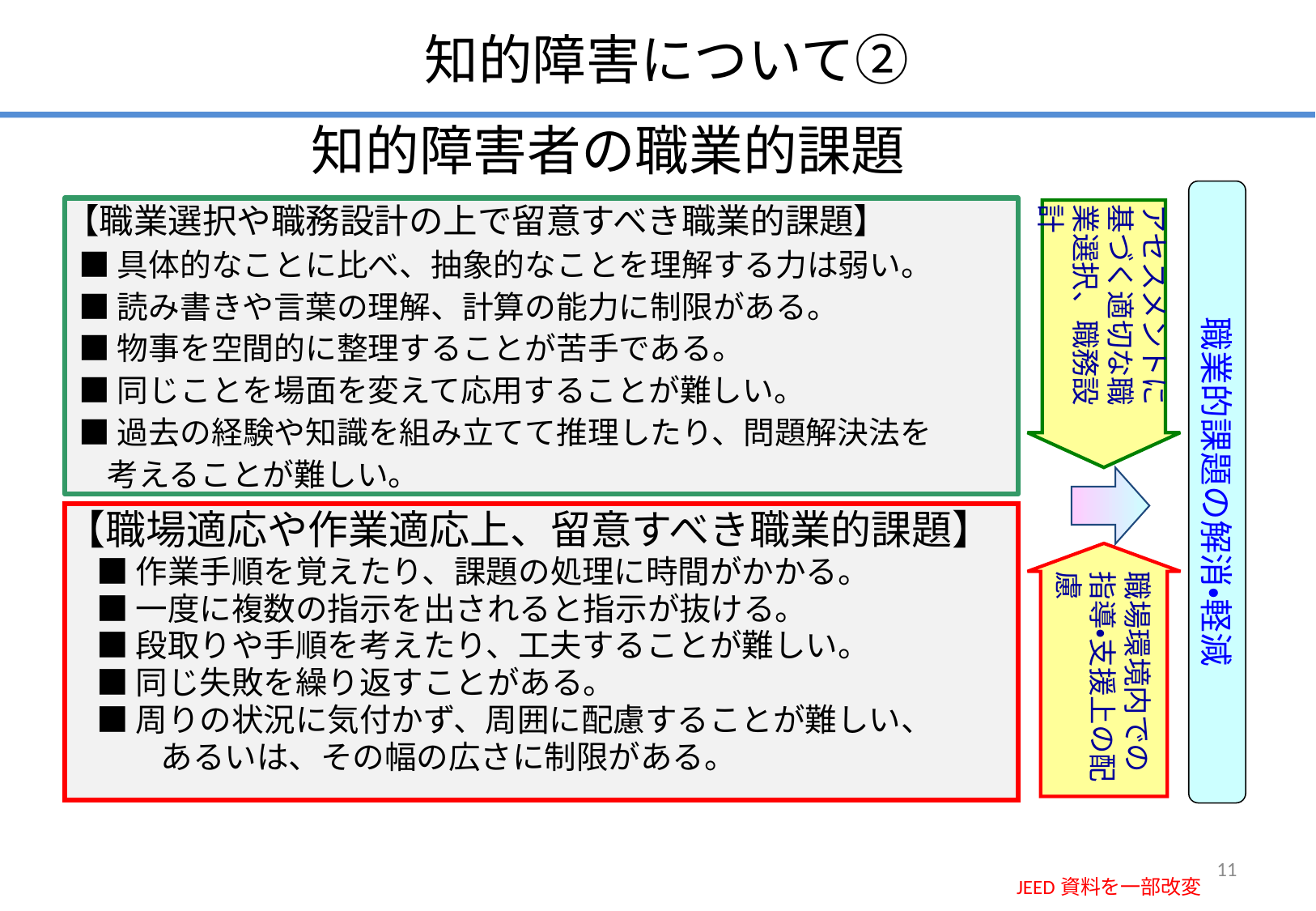

知的障害について②

知的障害者の職業的課題
職業的課題の解消・軽減
【職業選択や職務設計の上で留意すべき職業的課題】
  ■具体的なことに比べ、抽象的なことを理解する力は弱い。
  ■読み書きや言葉の理解、計算の能力に制限がある。
  ■物事を空間的に整理することが苦手である。
  ■同じことを場面を変えて応用することが難しい。
  ■過去の経験や知識を組み立てて推理したり、問題解決法を
     考えることが難しい。
アセスメントに
基づく適切な職業選択、職務設計

【職場適応や作業適応上、留意すべき職業的課題】
　■ 作業手順を覚えたり、課題の処理に時間がかかる。
　■ 一度に複数の指示を出されると指示が抜ける。
　■ 段取りや手順を考えたり、工夫することが難しい。
　■ 同じ失敗を繰り返すことがある。
　■ 周りの状況に気付かず、周囲に配慮することが難しい、
　　　あるいは、その幅の広さに制限がある。
職場環境内での指導・支援上の配慮
11
JEED資料を一部改変